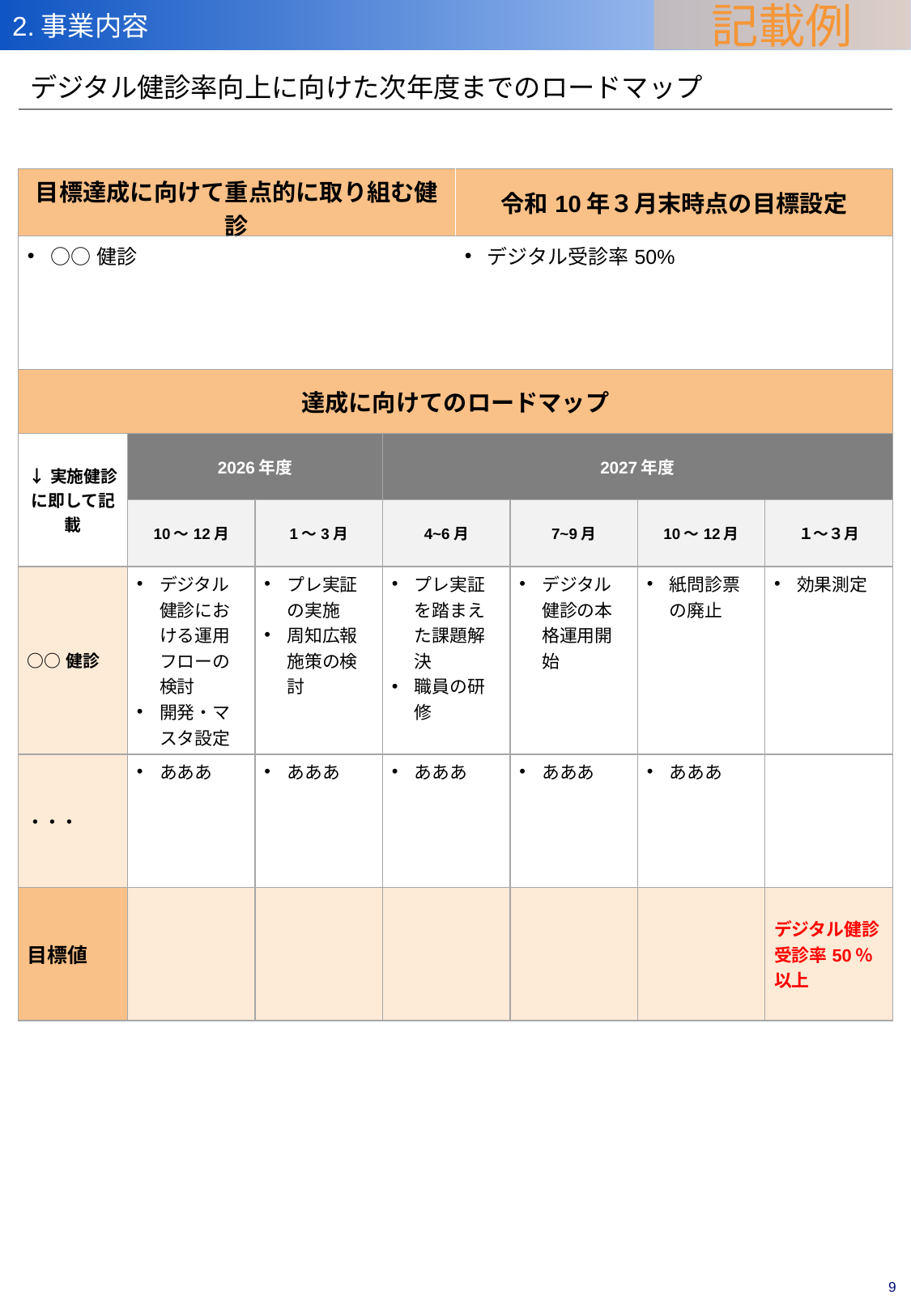

記載例
2.事業内容
デジタル健診率向上に向けた次年度までのロードマップ
| 目標達成に向けて重点的に取り組む健診 |  |  | 令和９年３月末時点の目標設定 | 令和10年３月末時点の目標設定 | 令和10年３月末時点の目標設定 |  |  |
| --- | --- | --- | --- | --- | --- | --- | --- |
| ○○健診 |  |  |  | デジタル受診率50% |  |  |  |
| 達成に向けてのロードマップ |  |  |  |  |  |  |  |
| ↓実施健診に即して記載 | 2026年度 |  | 2027年度 |  |  |  |  |
|  | 10～12月 | 1～3月 | 4~6月 |  | 7~9月 | 10～12月 | １～３月 |
| ○○健診 | デジタル健診における運用フローの検討 開発・マスタ設定 | プレ実証の実施 周知広報施策の検討 | プレ実証を踏まえた課題解決 職員の研修 |  | デジタル健診の本格運用開始 | 紙問診票の廃止 | 効果測定 |
| ・・・ | あああ | あああ | あああ |  | あああ | あああ |  |
| 目標値 |  |  |  |  |  |  | デジタル健診受診率50％ 以上 |